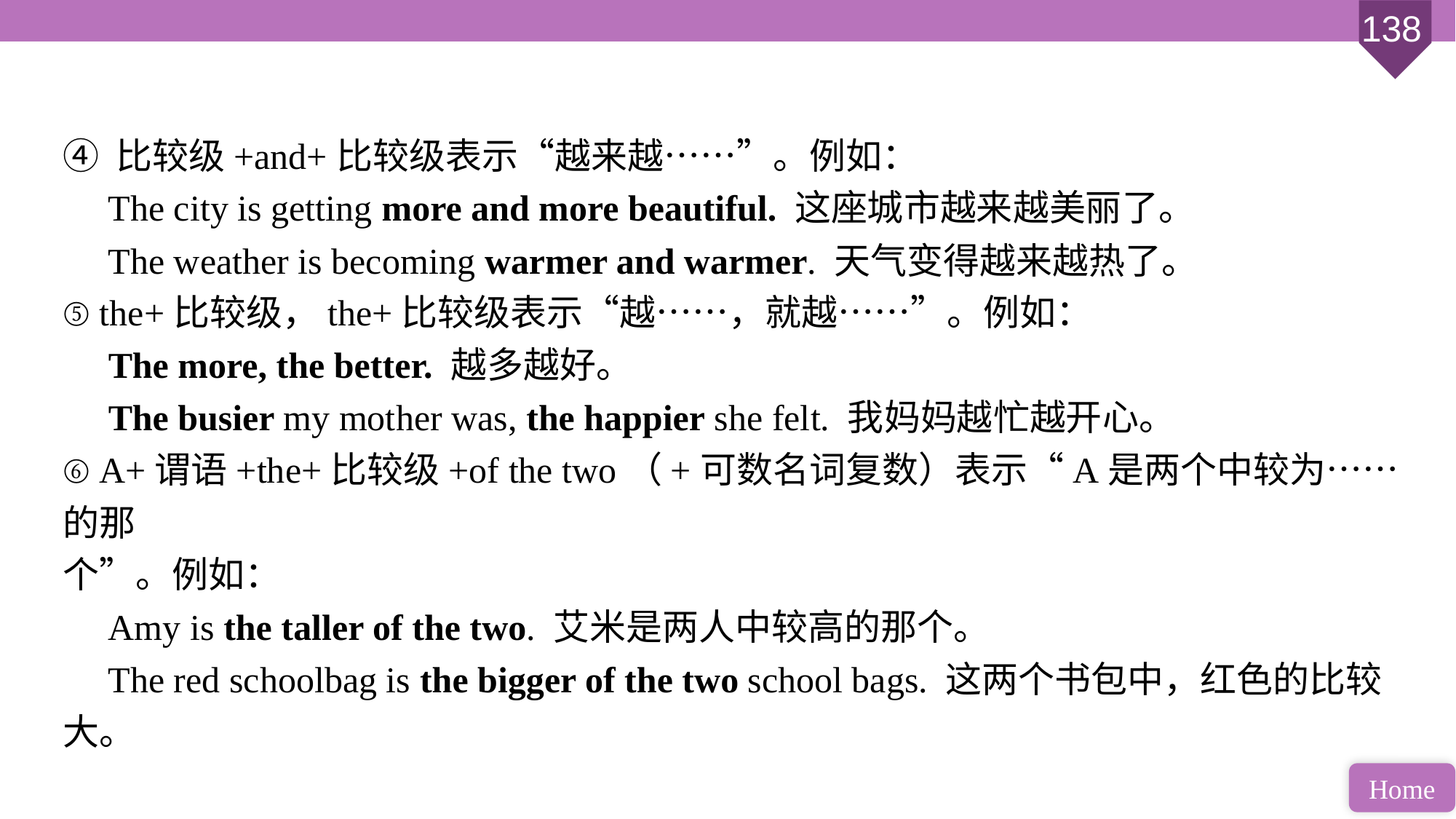

④ 比较级+and+比较级表示“越来越……”。例如：
     The city is getting more and more beautiful. 这座城市越来越美丽了。
     The weather is becoming warmer and warmer. 天气变得越来越热了。
⑤ the+比较级，the+比较级表示“越……，就越……”。例如：
     The more, the better. 越多越好。
     The busier my mother was, the happier she felt. 我妈妈越忙越开心。
⑥ A+谓语+the+比较级+of the two（+可数名词复数）表示“A是两个中较为……的那
个”。例如：
     Amy is the taller of the two. 艾米是两人中较高的那个。
     The red schoolbag is the bigger of the two school bags. 这两个书包中，红色的比较大。